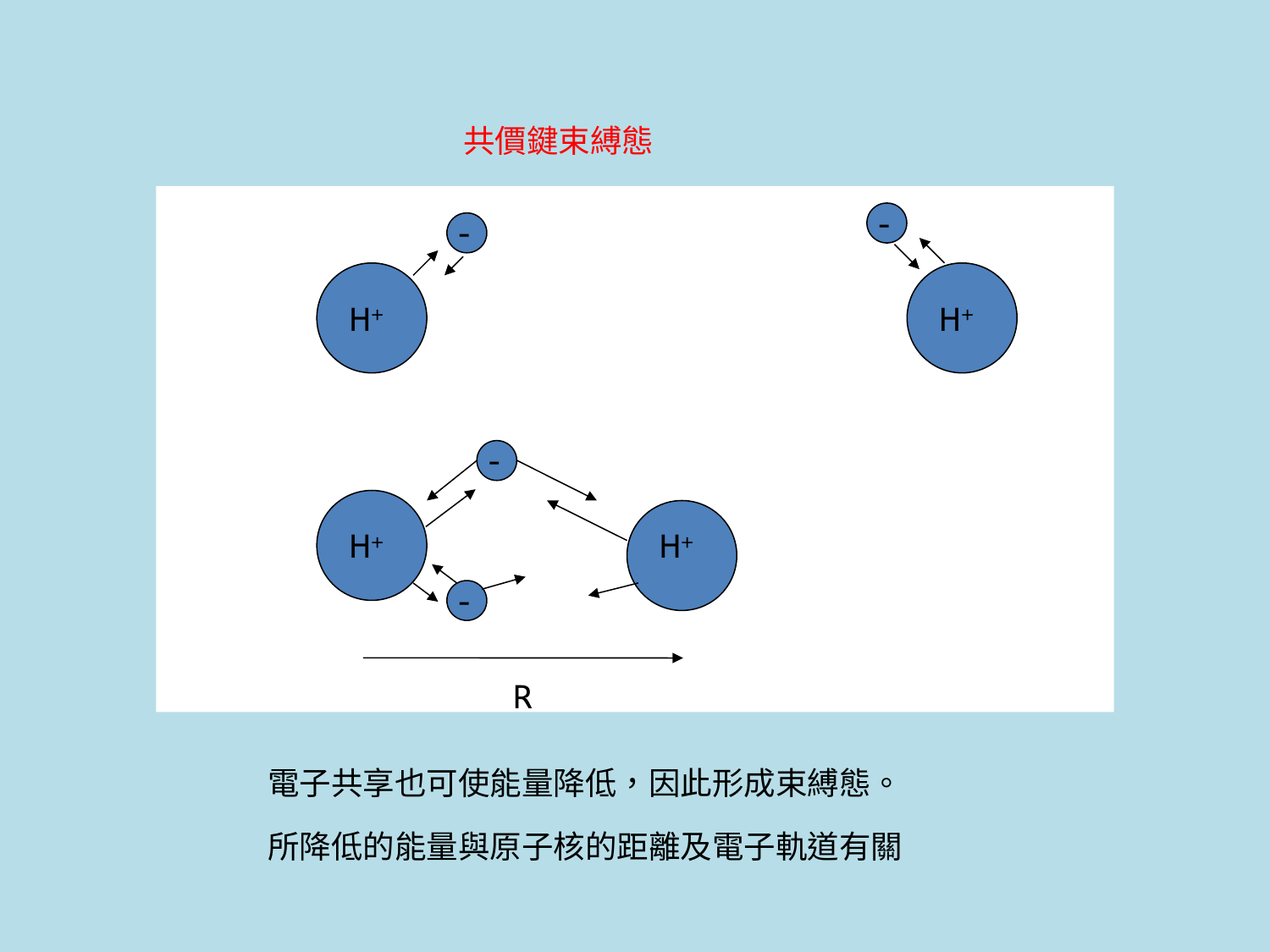

共價鍵束縛態

 -
 -

H+
H+
 -

H+
H+

 -

R
電子共享也可使能量降低，因此形成束縛態。
所降低的能量與原子核的距離及電子軌道有關